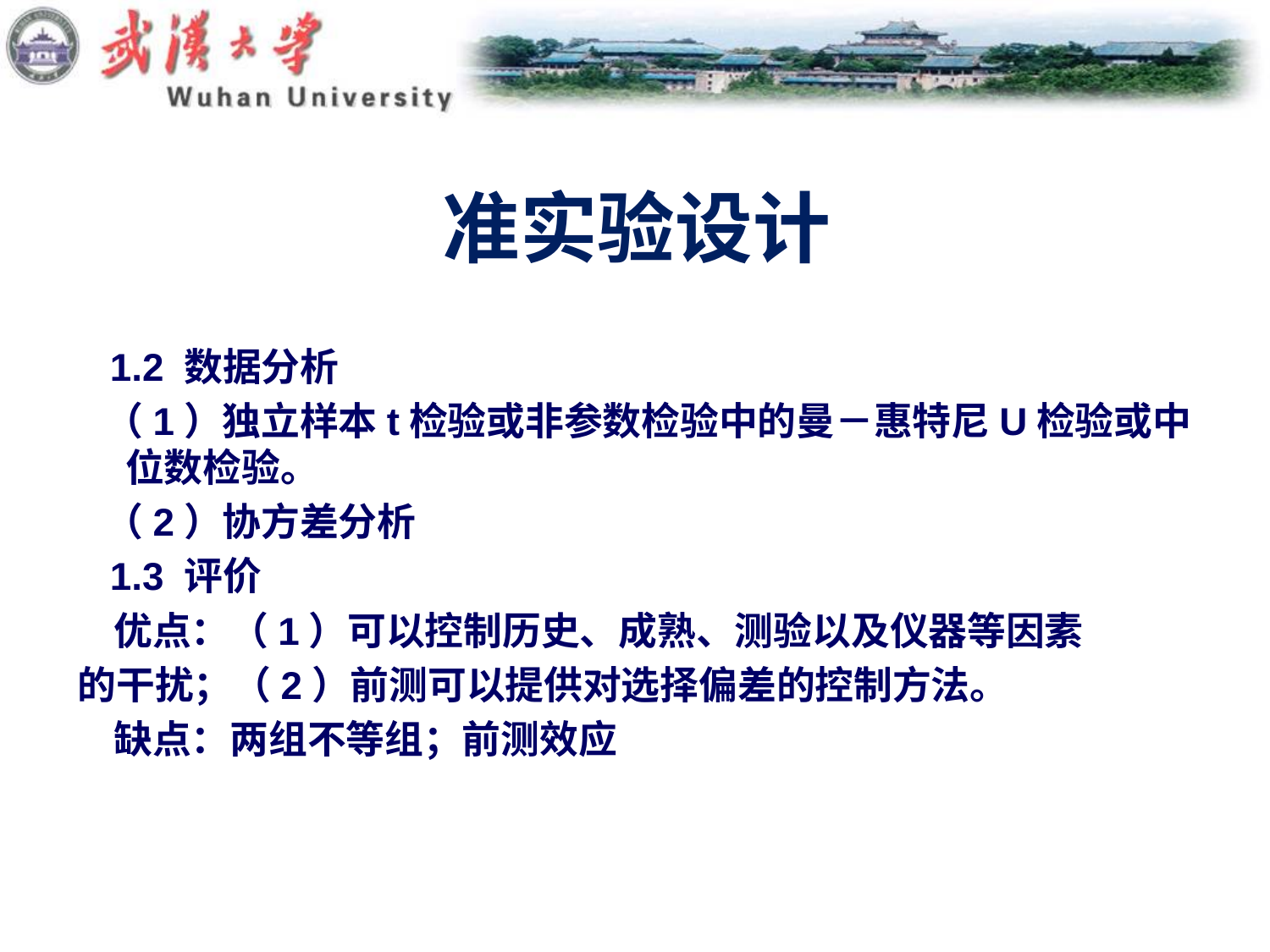

# 准实验设计
   1.2 数据分析
  （1）独立样本t检验或非参数检验中的曼－惠特尼U检验或中位数检验。
  （2）协方差分析
   1.3 评价
   优点：（1）可以控制历史、成熟、测验以及仪器等因素
的干扰；（2）前测可以提供对选择偏差的控制方法。
   缺点：两组不等组；前测效应